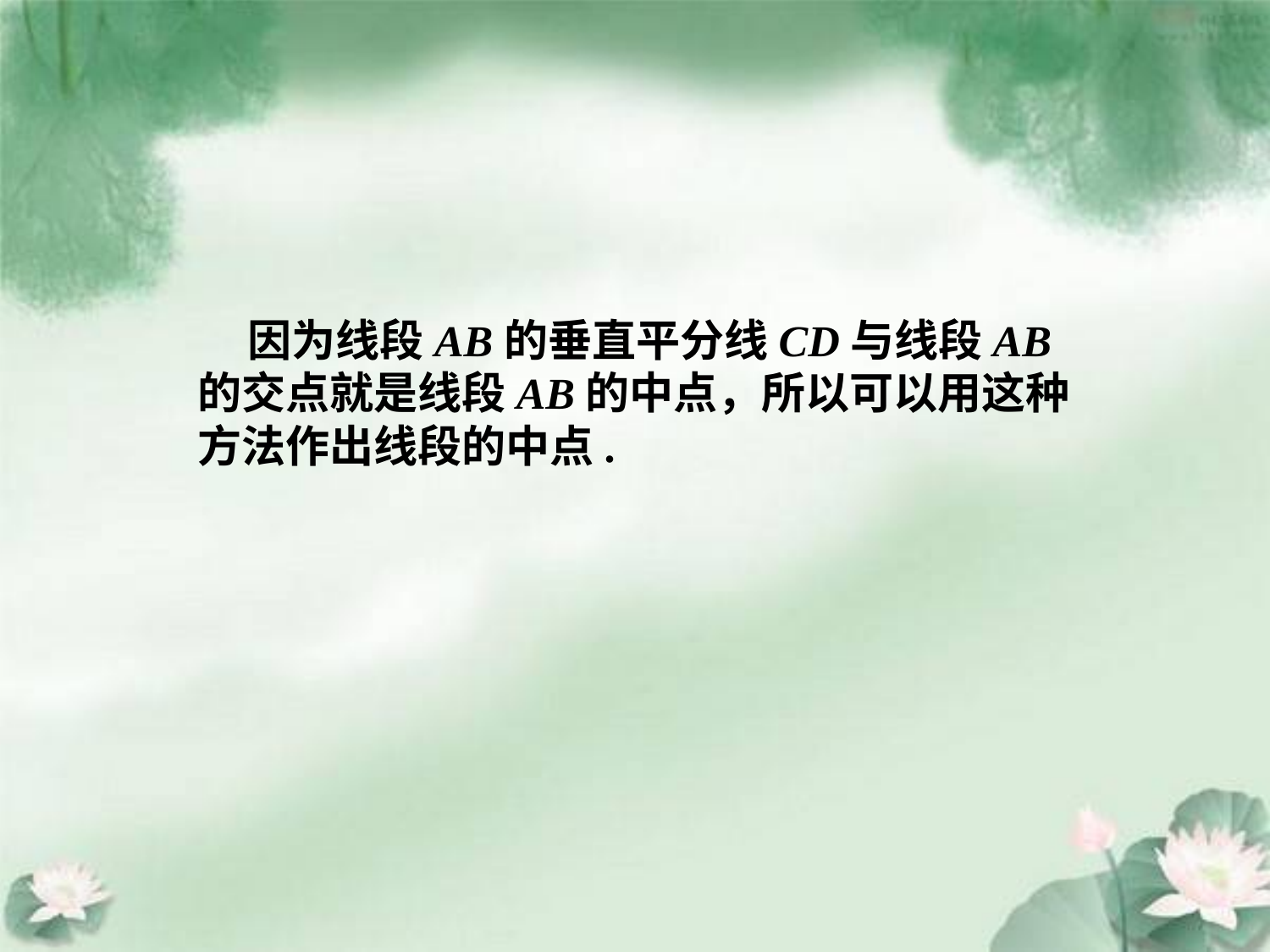

因为线段AB的垂直平分线CD与线段AB的交点就是线段AB的中点，所以可以用这种方法作出线段的中点.